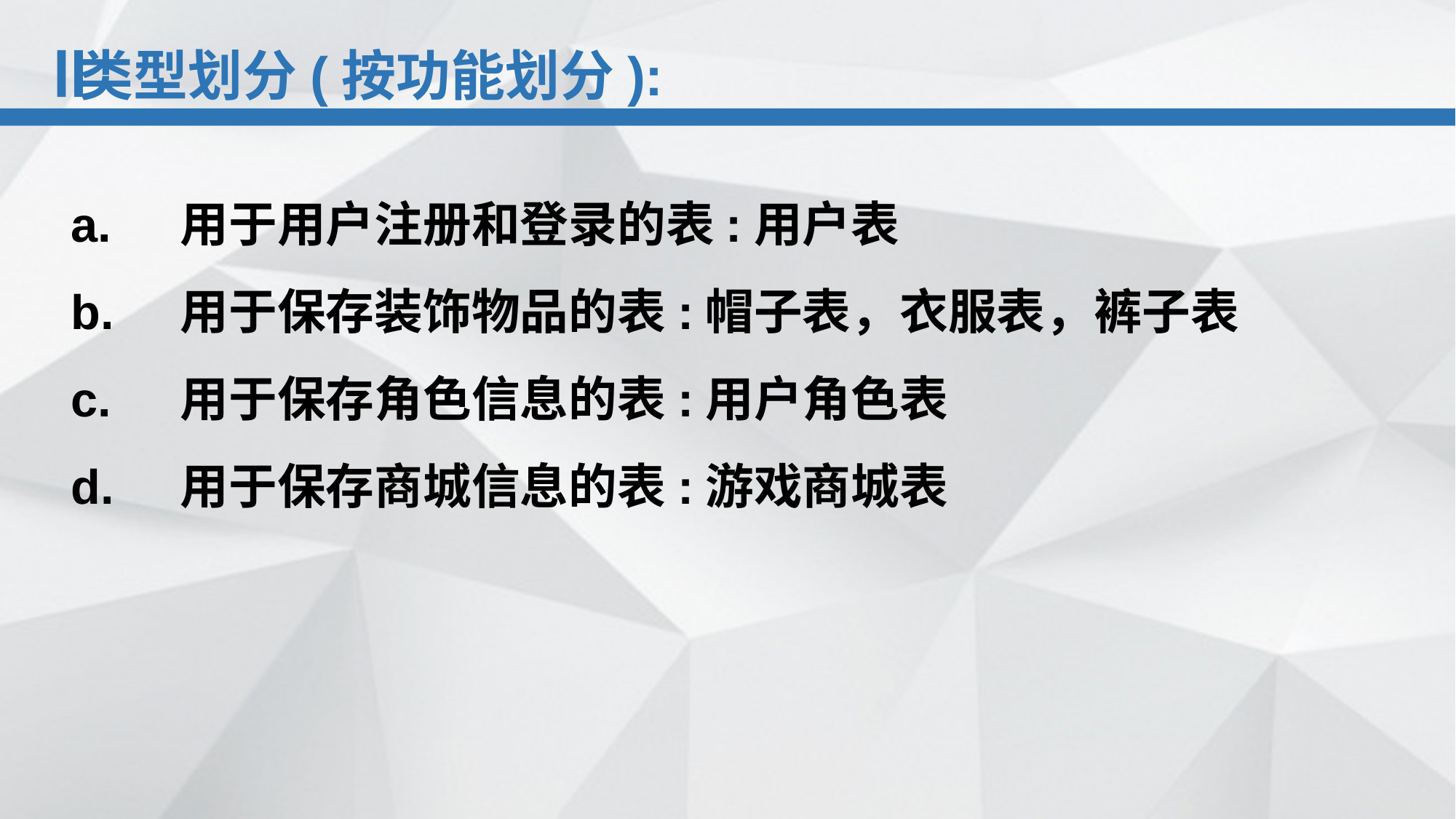

类型划分(按功能划分):

a.	用于用户注册和登录的表:用户表
b.	用于保存装饰物品的表:帽子表，衣服表，裤子表
c.	用于保存角色信息的表:用户角色表
d.	用于保存商城信息的表:游戏商城表